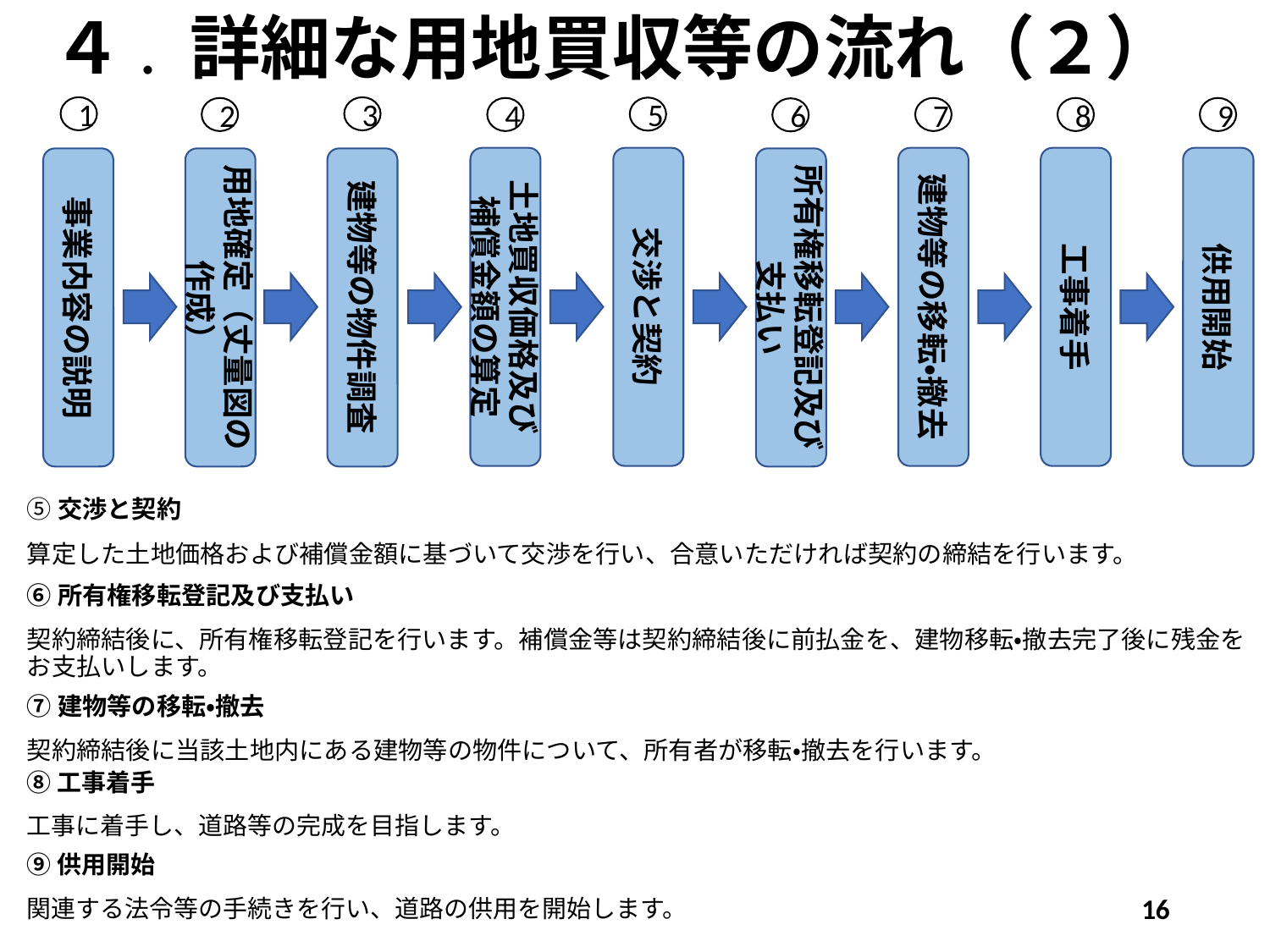

# ４. 詳細な用地買収等の流れ（２）
1
3
5
2
4
7
8
9
6
土地買収価格及び
補償金額の算定
交渉と契約
建物等の移転・撤去
工事着手
供用開始
事業内容の説明
用地確定（丈量図の作成）
建物等の物件調査
所有権移転登記及び支払い

⑤交渉と契約
算定した土地価格および補償金額に基づいて交渉を行い、合意いただければ契約の締結を行います。
⑥所有権移転登記及び支払い
契約締結後に、所有権移転登記を行います。補償金等は契約締結後に前払金を、建物移転・撤去完了後に残金をお支払いします。
⑦建物等の移転・撤去
契約締結後に当該土地内にある建物等の物件について、所有者が移転・撤去を行います。
⑧工事着手
工事に着手し、道路等の完成を目指します。
⑨供用開始
関連する法令等の手続きを行い、道路の供用を開始します。
16